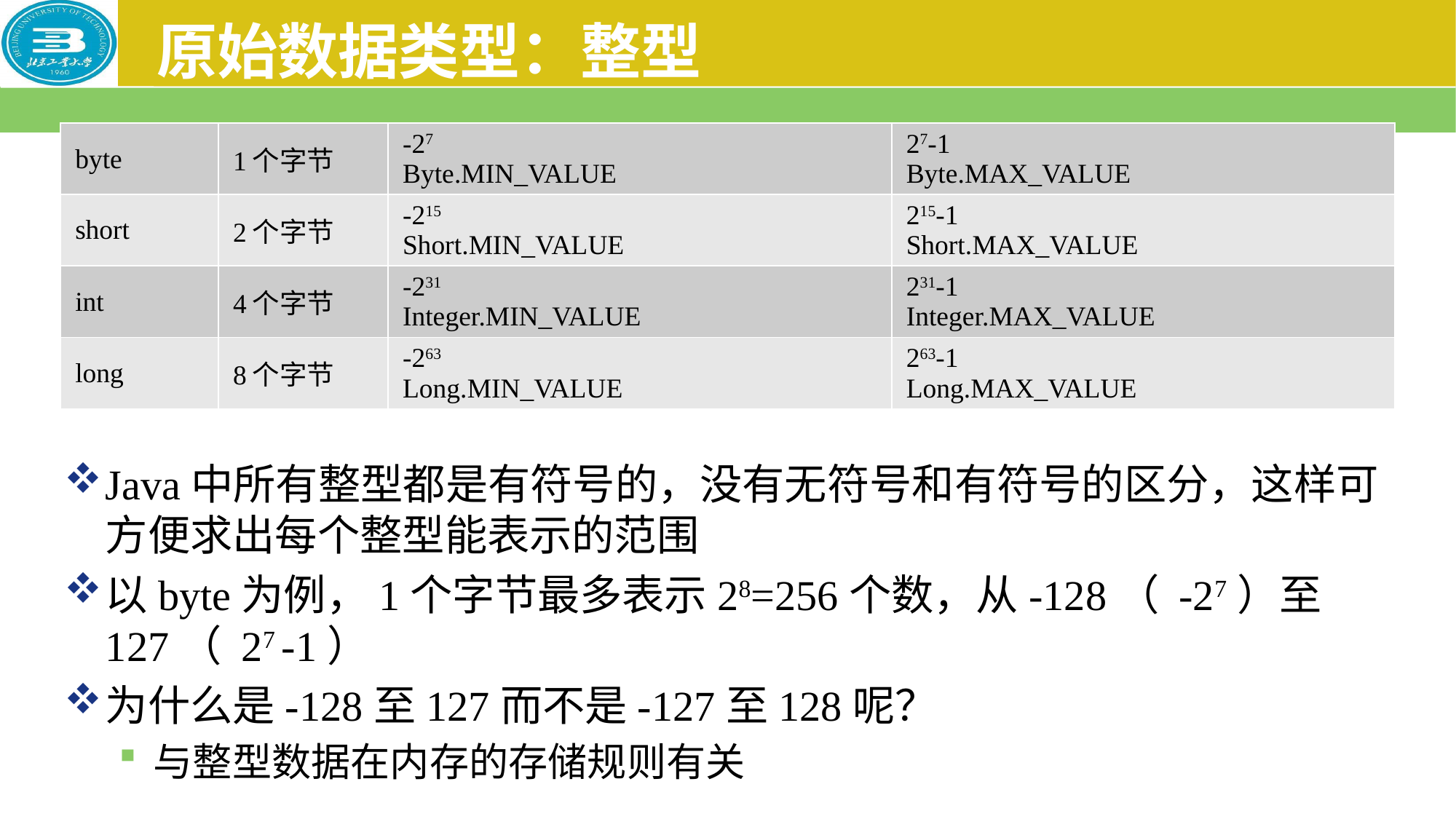

# 原始数据类型：整型
| byte | 1个字节 | -27 Byte.MIN\_VALUE | 27-1 Byte.MAX\_VALUE |
| --- | --- | --- | --- |
| short | 2个字节 | -215 Short.MIN\_VALUE | 215-1 Short.MAX\_VALUE |
| int | 4个字节 | -231 Integer.MIN\_VALUE | 231-1 Integer.MAX\_VALUE |
| long | 8个字节 | -263 Long.MIN\_VALUE | 263-1 Long.MAX\_VALUE |
Java中所有整型都是有符号的，没有无符号和有符号的区分，这样可方便求出每个整型能表示的范围
以byte为例，1个字节最多表示28=256个数，从-128（ -27）至127（ 27 -1）
为什么是-128至127而不是-127至128呢？
与整型数据在内存的存储规则有关